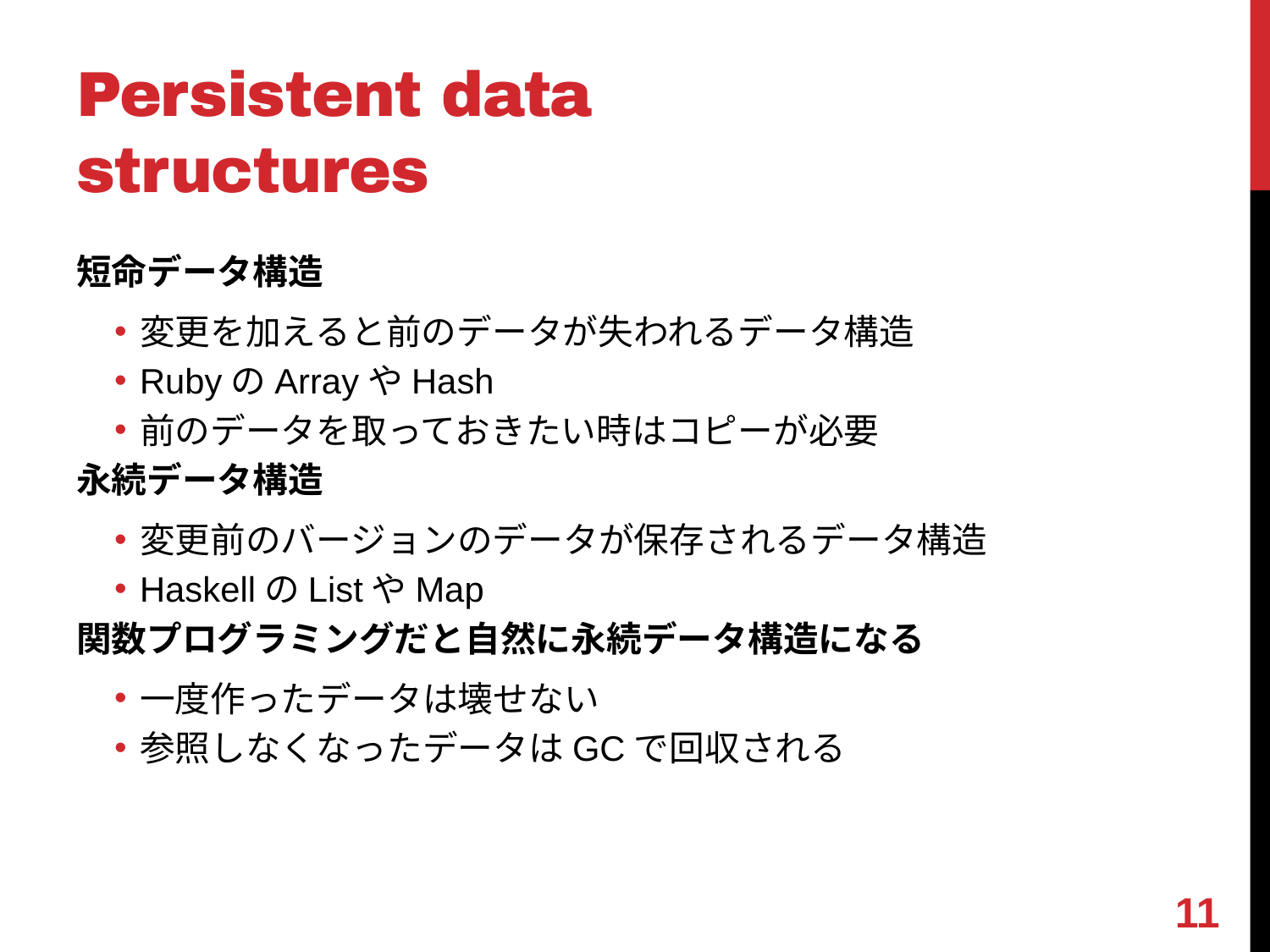

# Persistent data structures
短命データ構造
変更を加えると前のデータが失われるデータ構造
RubyのArrayやHash
前のデータを取っておきたい時はコピーが必要
永続データ構造
変更前のバージョンのデータが保存されるデータ構造
HaskellのListやMap
関数プログラミングだと自然に永続データ構造になる
一度作ったデータは壊せない
参照しなくなったデータはGCで回収される

11